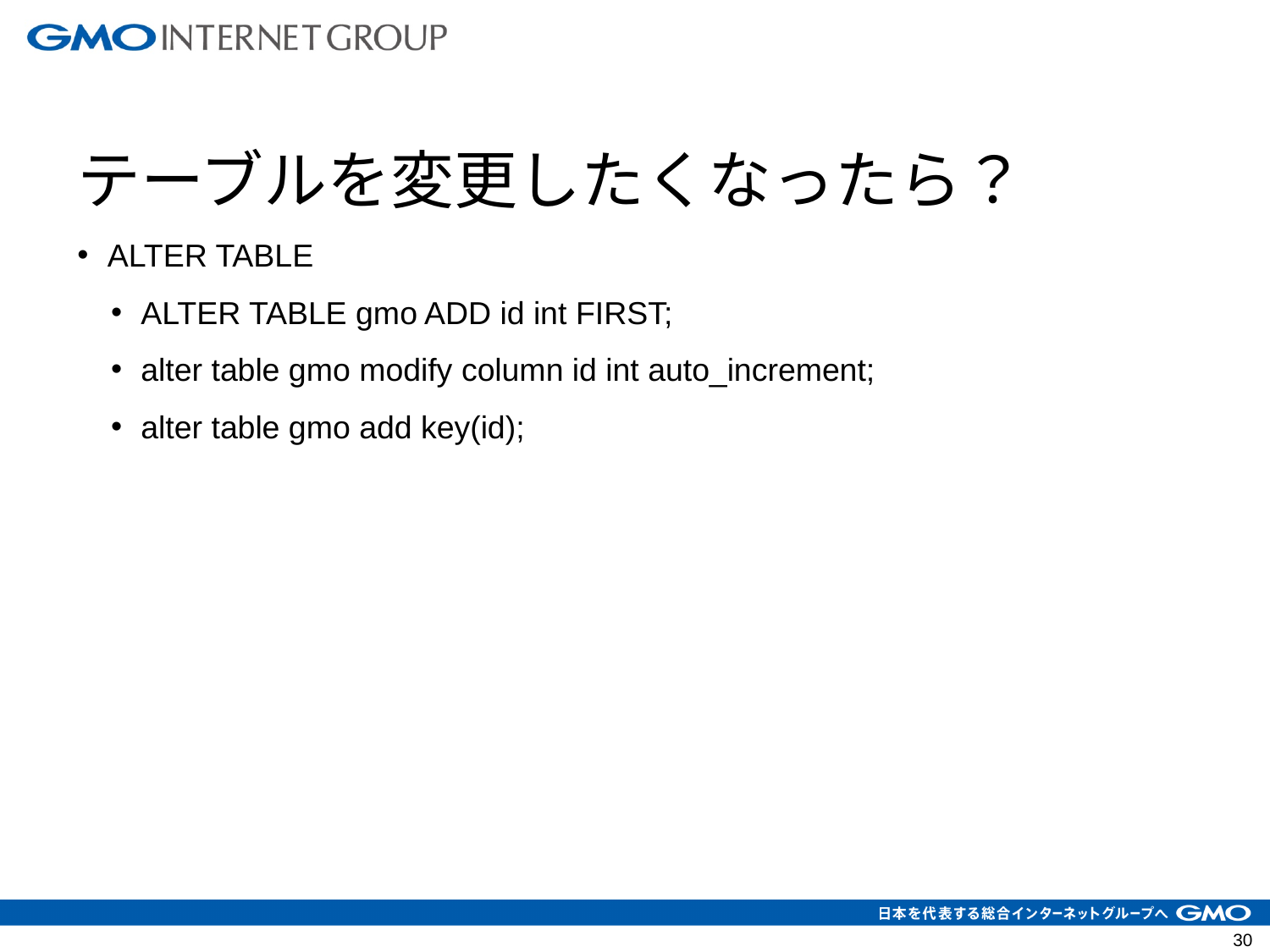

テーブルを変更したくなったら？
ALTER TABLE
ALTER TABLE gmo ADD id int FIRST;
alter table gmo modify column id int auto_increment;
alter table gmo add key(id);